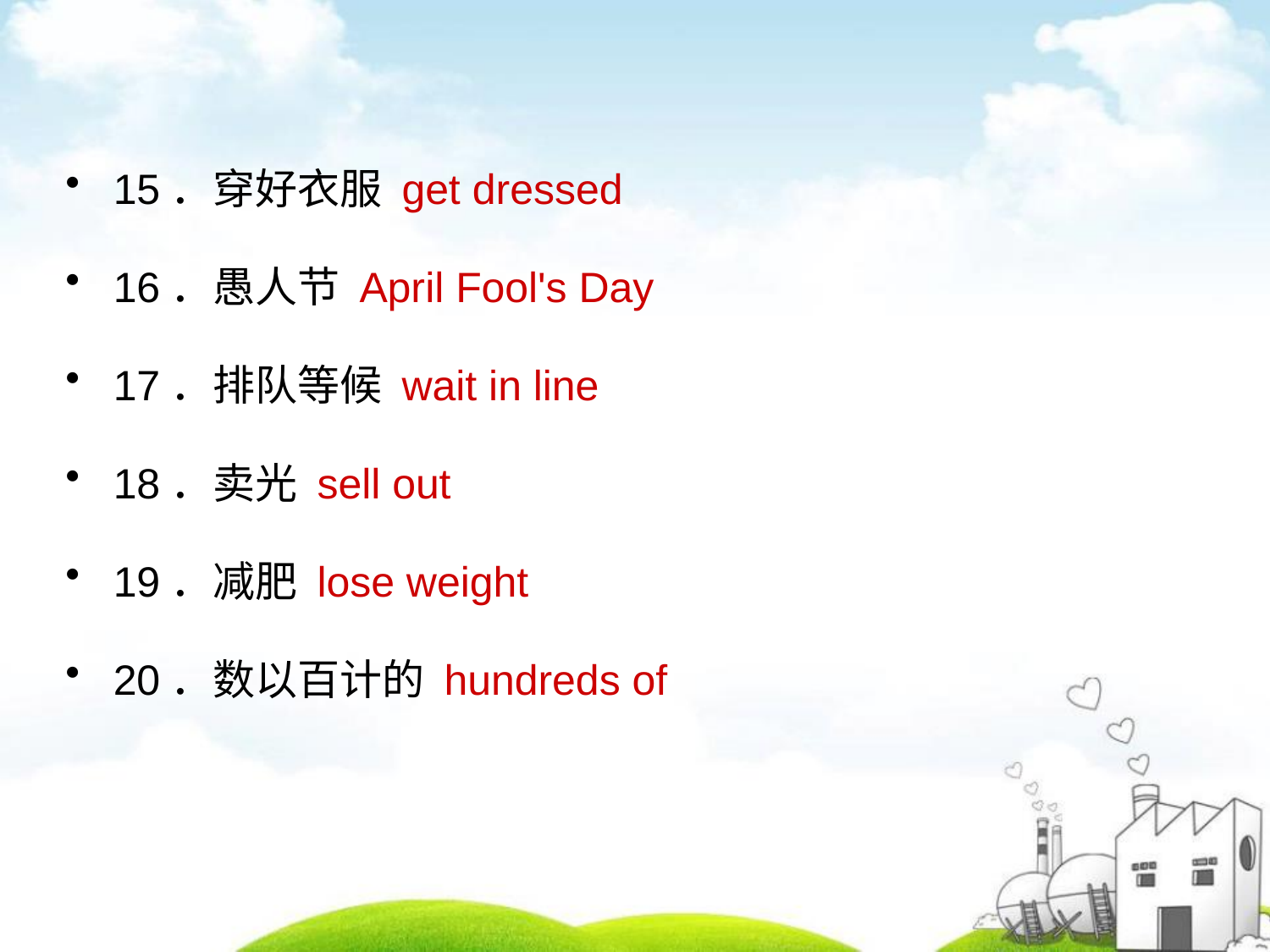

15．穿好衣服 get dressed

16．愚人节 April Fool's Day

17．排队等候 wait in line

18．卖光 sell out

19．减肥 lose weight

20．数以百计的 hundreds of